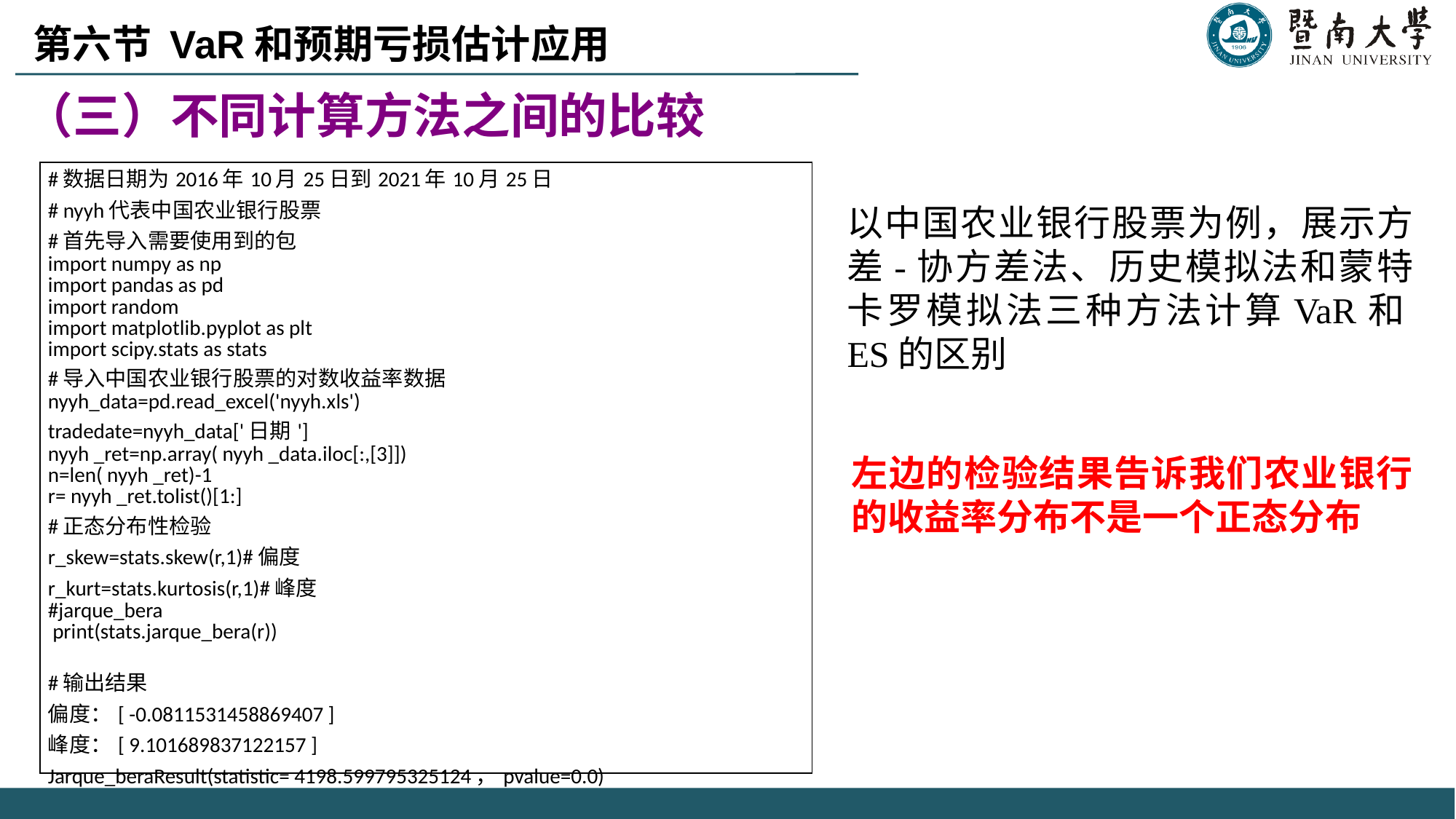

第六节 VaR和预期亏损估计应用
（三）不同计算方法之间的比较
| #数据日期为2016年10月25日到2021年10月25日 # nyyh代表中国农业银行股票 #首先导入需要使用到的包 import numpy as np import pandas as pd import random import matplotlib.pyplot as plt import scipy.stats as stats #导入中国农业银行股票的对数收益率数据 nyyh\_data=pd.read\_excel('nyyh.xls') tradedate=nyyh\_data['日期'] nyyh \_ret=np.array( nyyh \_data.iloc[:,[3]]) n=len( nyyh \_ret)-1 r= nyyh \_ret.tolist()[1:] #正态分布性检验 r\_skew=stats.skew(r,1)#偏度 r\_kurt=stats.kurtosis(r,1)#峰度 #jarque\_bera print(stats.jarque\_bera(r))   #输出结果 偏度：[ -0.0811531458869407 ] 峰度：[ 9.101689837122157 ] Jarque\_beraResult(statistic= 4198.599795325124，pvalue=0.0) |
| --- |
以中国农业银行股票为例，展示方差-协方差法、历史模拟法和蒙特卡罗模拟法三种方法计算VaR和ES的区别
左边的检验结果告诉我们农业银行的收益率分布不是一个正态分布